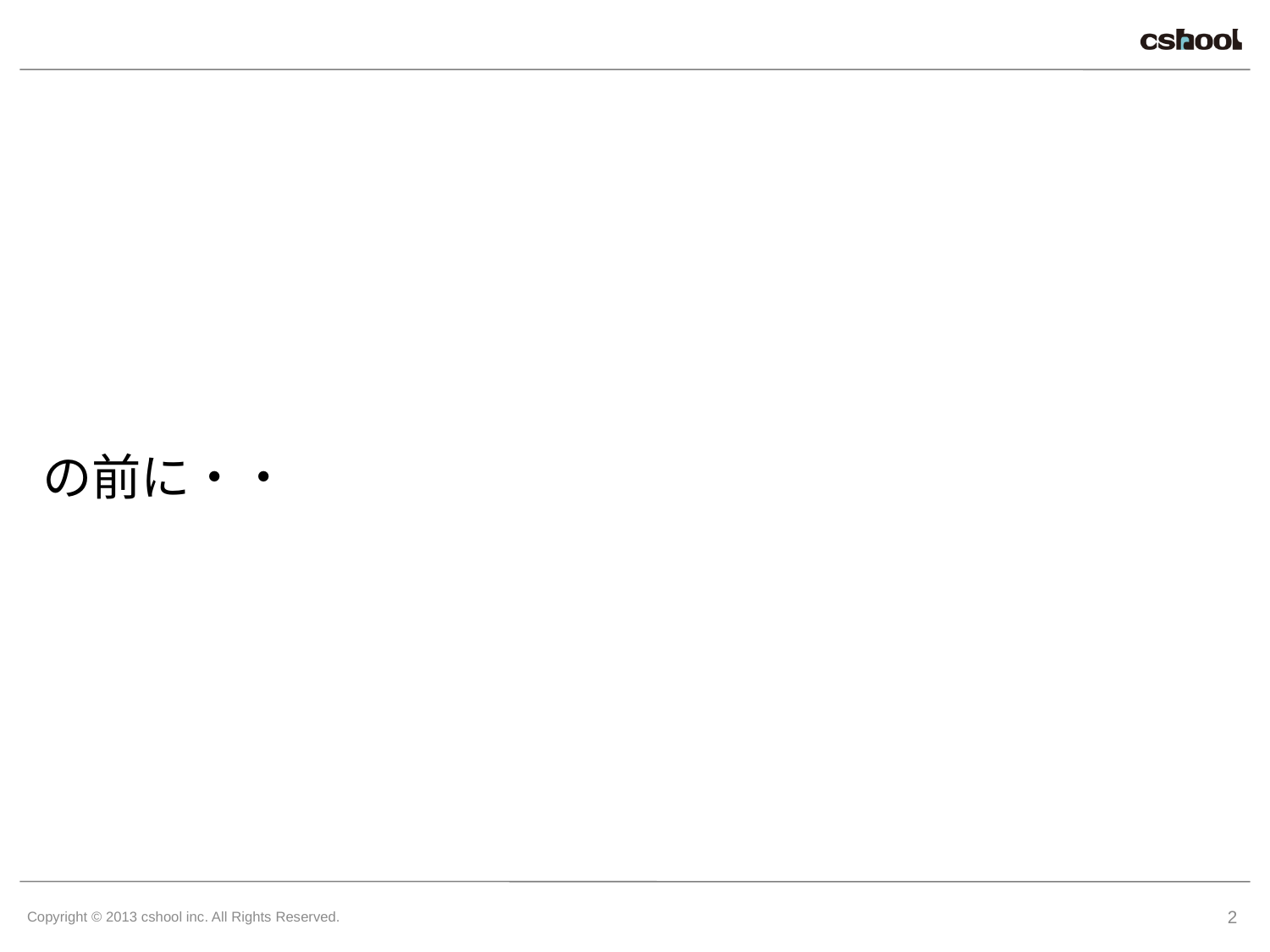

の前に・・
2
Copyright © 2013 cshool inc. All Rights Reserved.